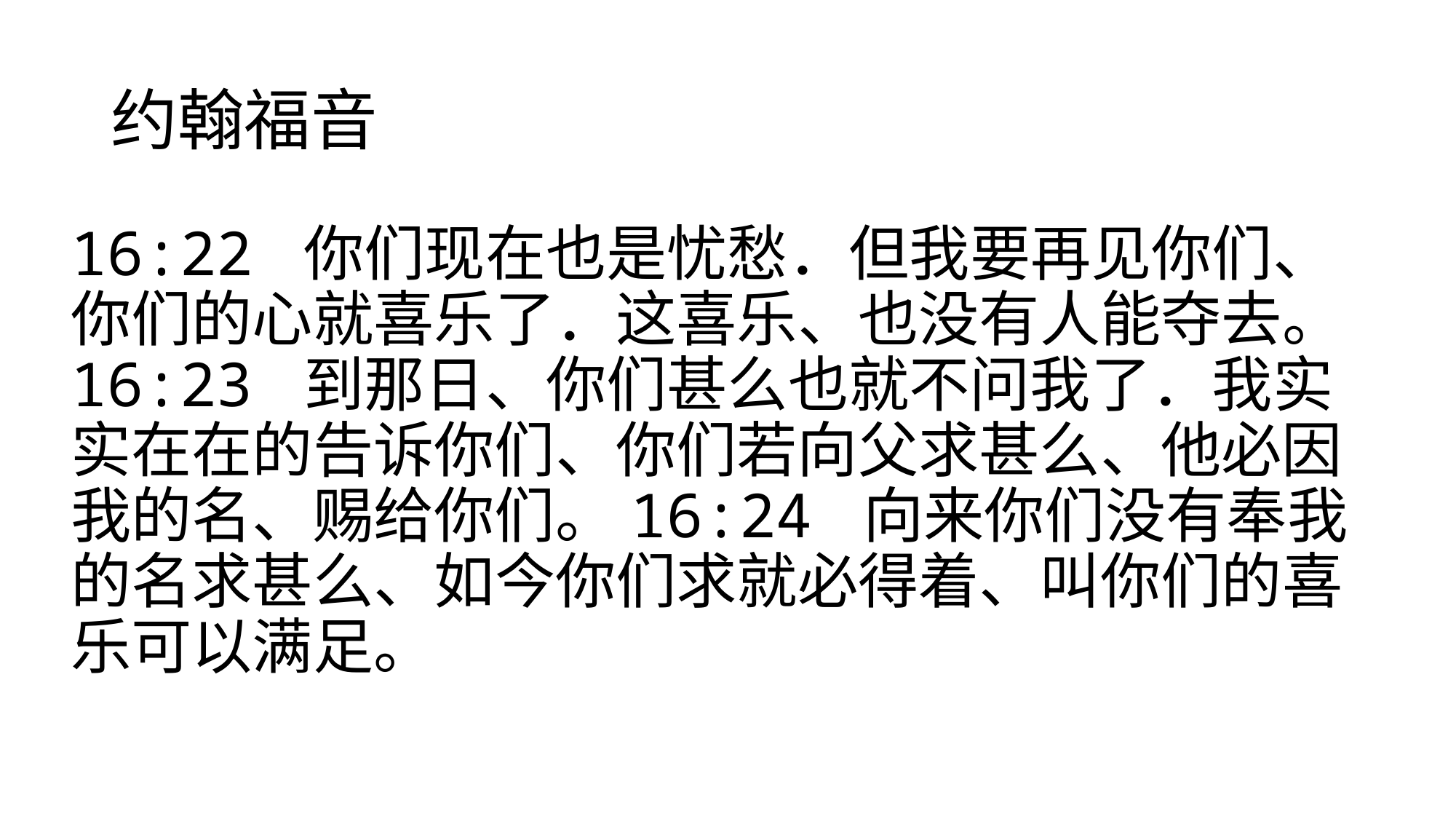

# 约翰福音
16:22 你们现在也是忧愁．但我要再见你们、你们的心就喜乐了．这喜乐、也没有人能夺去。16:23 到那日、你们甚么也就不问我了．我实实在在的告诉你们、你们若向父求甚么、他必因我的名、赐给你们。16:24 向来你们没有奉我的名求甚么、如今你们求就必得着、叫你们的喜乐可以满足。